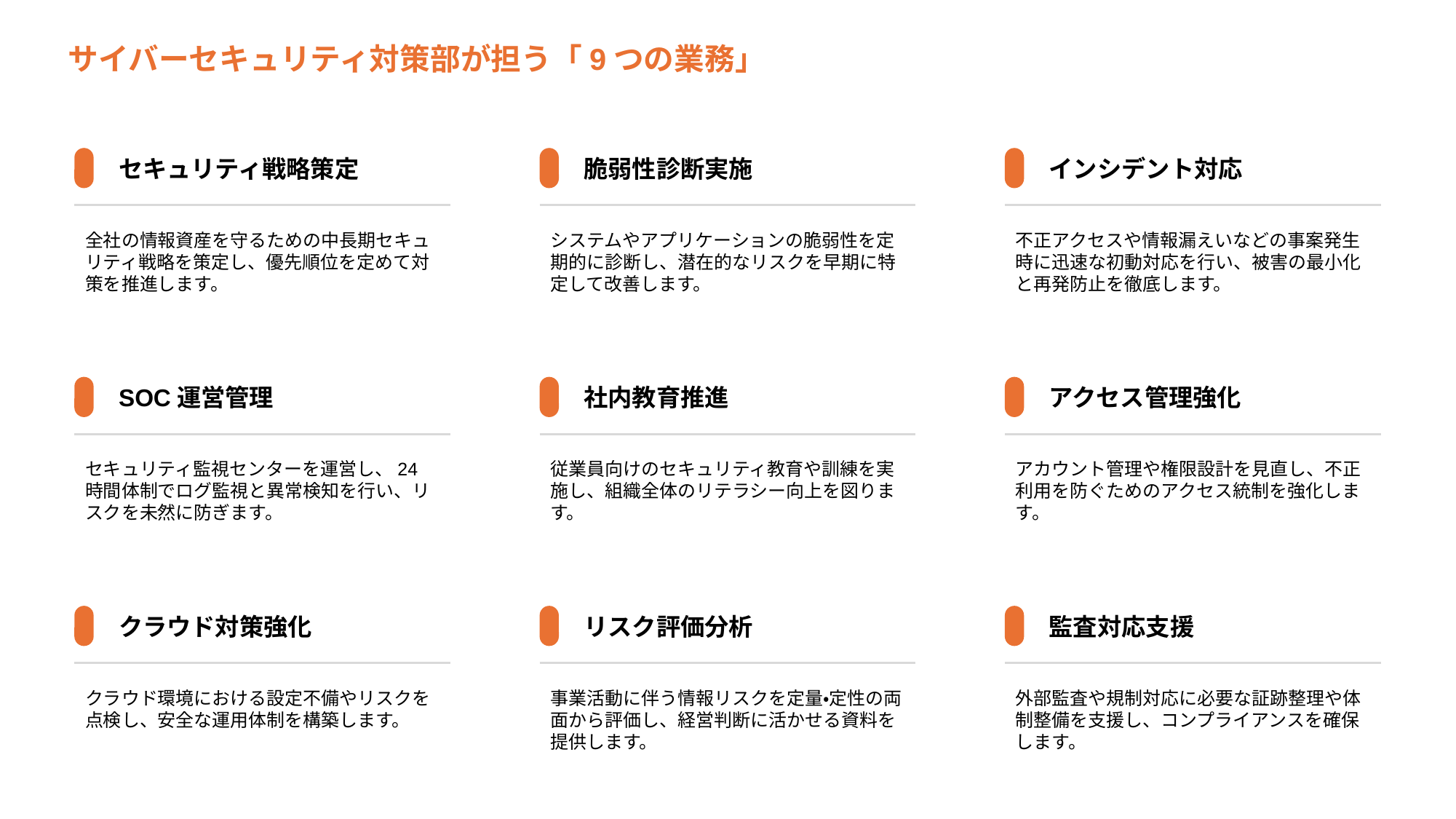

サイバーセキュリティ対策部が担う「9つの業務」

セキュリティ戦略策定
全社の情報資産を守るための中長期セキュリティ戦略を策定し、優先順位を定めて対策を推進します。

脆弱性診断実施
システムやアプリケーションの脆弱性を定期的に診断し、潜在的なリスクを早期に特定して改善します。

インシデント対応
不正アクセスや情報漏えいなどの事案発生時に迅速な初動対応を行い、被害の最小化と再発防止を徹底します。

SOC運営管理
セキュリティ監視センターを運営し、24時間体制でログ監視と異常検知を行い、リスクを未然に防ぎます。

社内教育推進
従業員向けのセキュリティ教育や訓練を実施し、組織全体のリテラシー向上を図ります。

アクセス管理強化
アカウント管理や権限設計を見直し、不正利用を防ぐためのアクセス統制を強化します。

クラウド対策強化
クラウド環境における設定不備やリスクを点検し、安全な運用体制を構築します。

リスク評価分析
事業活動に伴う情報リスクを定量・定性の両面から評価し、経営判断に活かせる資料を提供します。

監査対応支援
外部監査や規制対応に必要な証跡整理や体制整備を支援し、コンプライアンスを確保します。